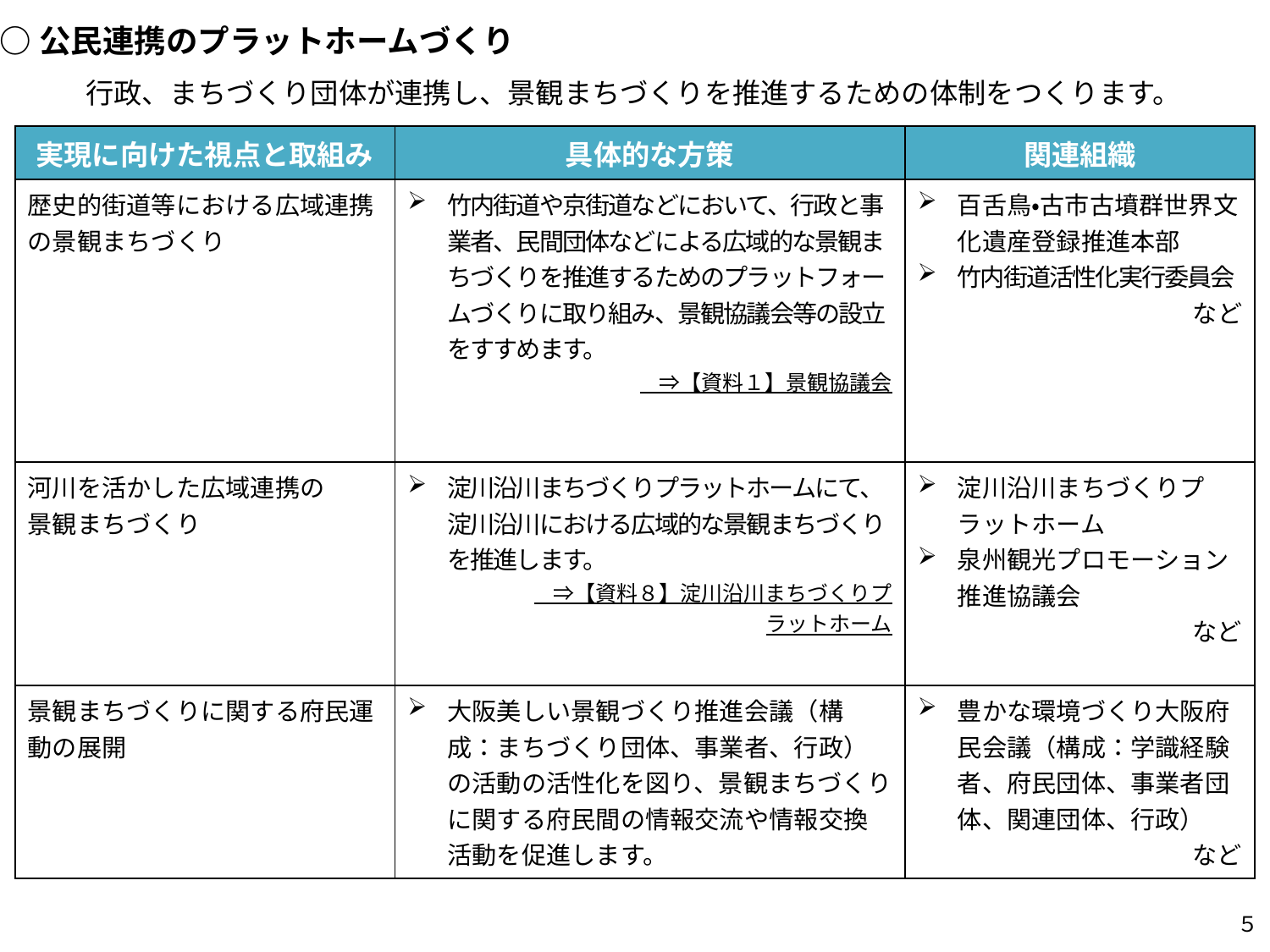

○公民連携のプラットホームづくり
　行政、まちづくり団体が連携し、景観まちづくりを推進するための体制をつくります。
| 実現に向けた視点と取組み | 具体的な方策 | 関連組織 |
| --- | --- | --- |
| 歴史的街道等における広域連携の景観まちづくり | 竹内街道や京街道などにおいて、行政と事業者、民間団体などによる広域的な景観まちづくりを推進するためのプラットフォームづくりに取り組み、景観協議会等の設立をすすめます。 　⇒【資料１】景観協議会 | 百舌鳥・古市古墳群世界文化遺産登録推進本部 竹内街道活性化実行委員会 　　　　など |
| 河川を活かした広域連携の 景観まちづくり | 淀川沿川まちづくりプラットホームにて、淀川沿川における広域的な景観まちづくりを推進します。 　　　　　⇒【資料８】淀川沿川まちづくりプラットホーム | 淀川沿川まちづくりプラットホーム 泉州観光プロモーション推進協議会 など |
| 景観まちづくりに関する府民運動の展開 | 大阪美しい景観づくり推進会議（構成：まちづくり団体、事業者、行政）の活動の活性化を図り、景観まちづくりに関する府民間の情報交流や情報交換活動を促進します。 | 豊かな環境づくり大阪府民会議（構成：学識経験者、府民団体、事業者団体、関連団体、行政） など |
５